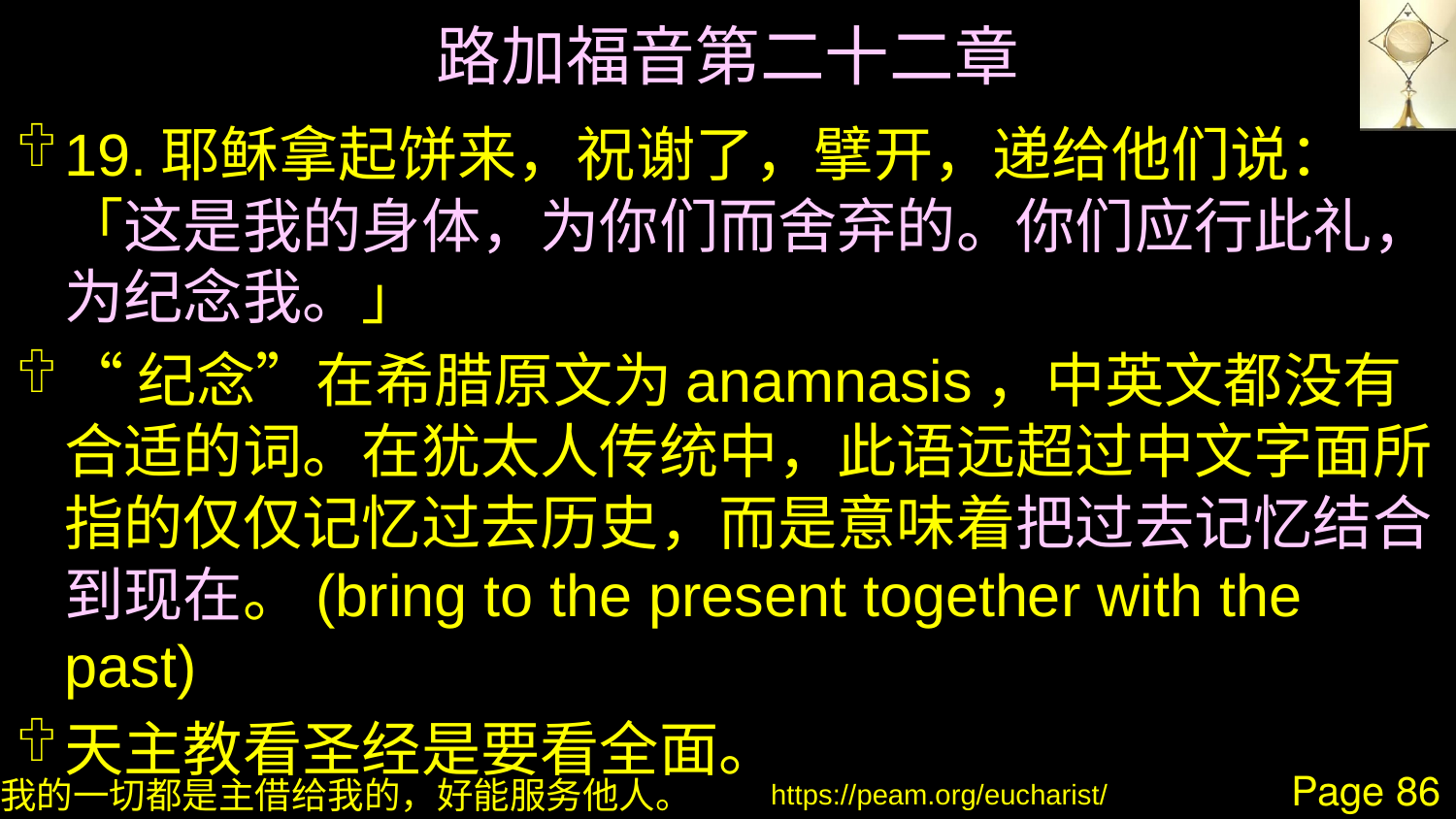

# 路加福音第二十二章
19.耶稣拿起饼来，祝谢了，擘开，递给他们说：「这是我的身体，为你们而舍弃的。你们应行此礼，为纪念我。」
“纪念”在希腊原文为anamnasis，中英文都没有合适的词。在犹太人传统中，此语远超过中文字面所指的仅仅记忆过去历史，而是意味着把过去记忆结合到现在。(bring to the present together with the past)
天主教看圣经是要看全面。